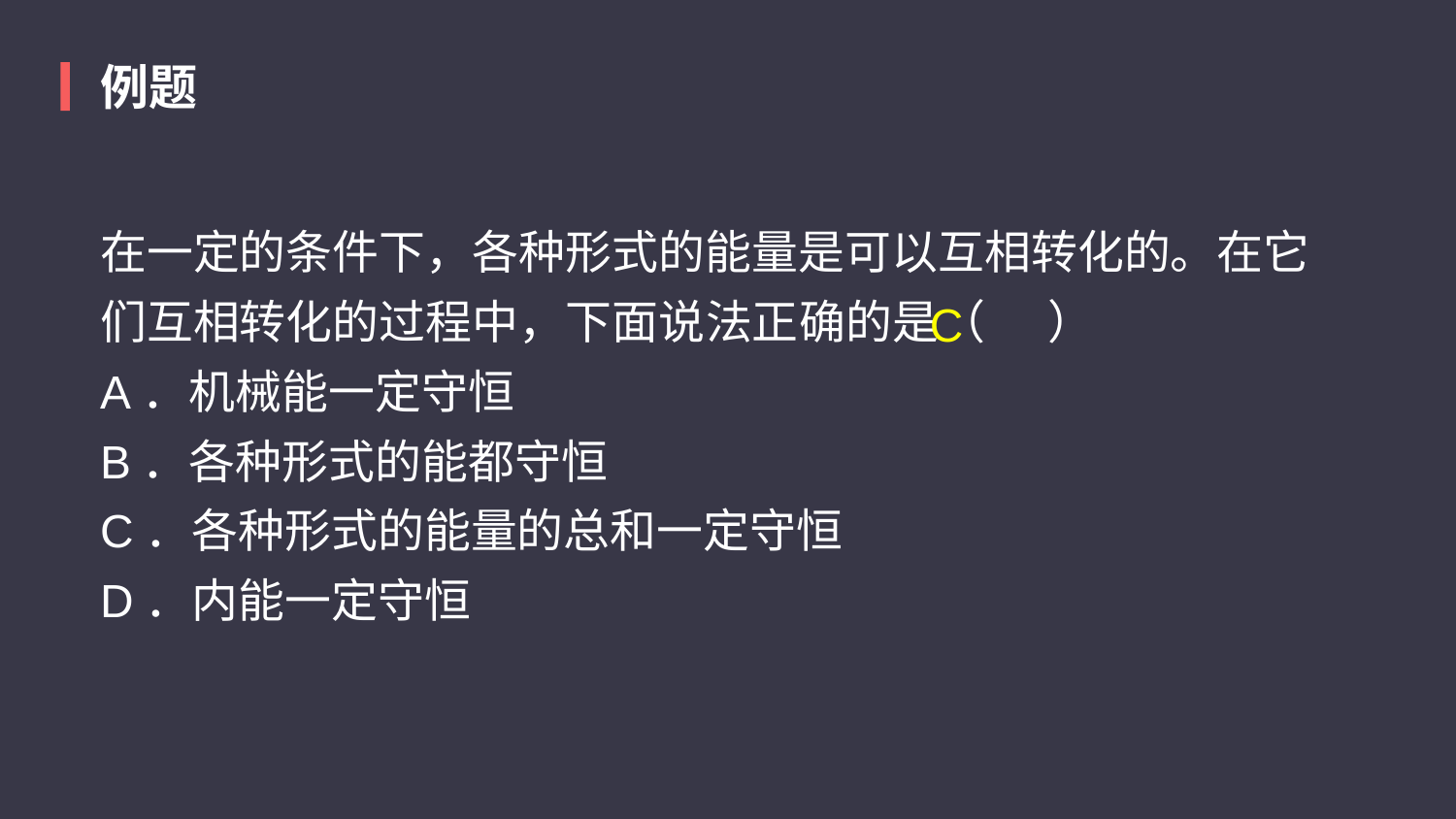

例题

在一定的条件下，各种形式的能量是可以互相转化的。在它们互相转化的过程中，下面说法正确的是（      ）
A．机械能一定守恒 
B．各种形式的能都守恒
C．各种形式的能量的总和一定守恒   
D．内能一定守恒
C